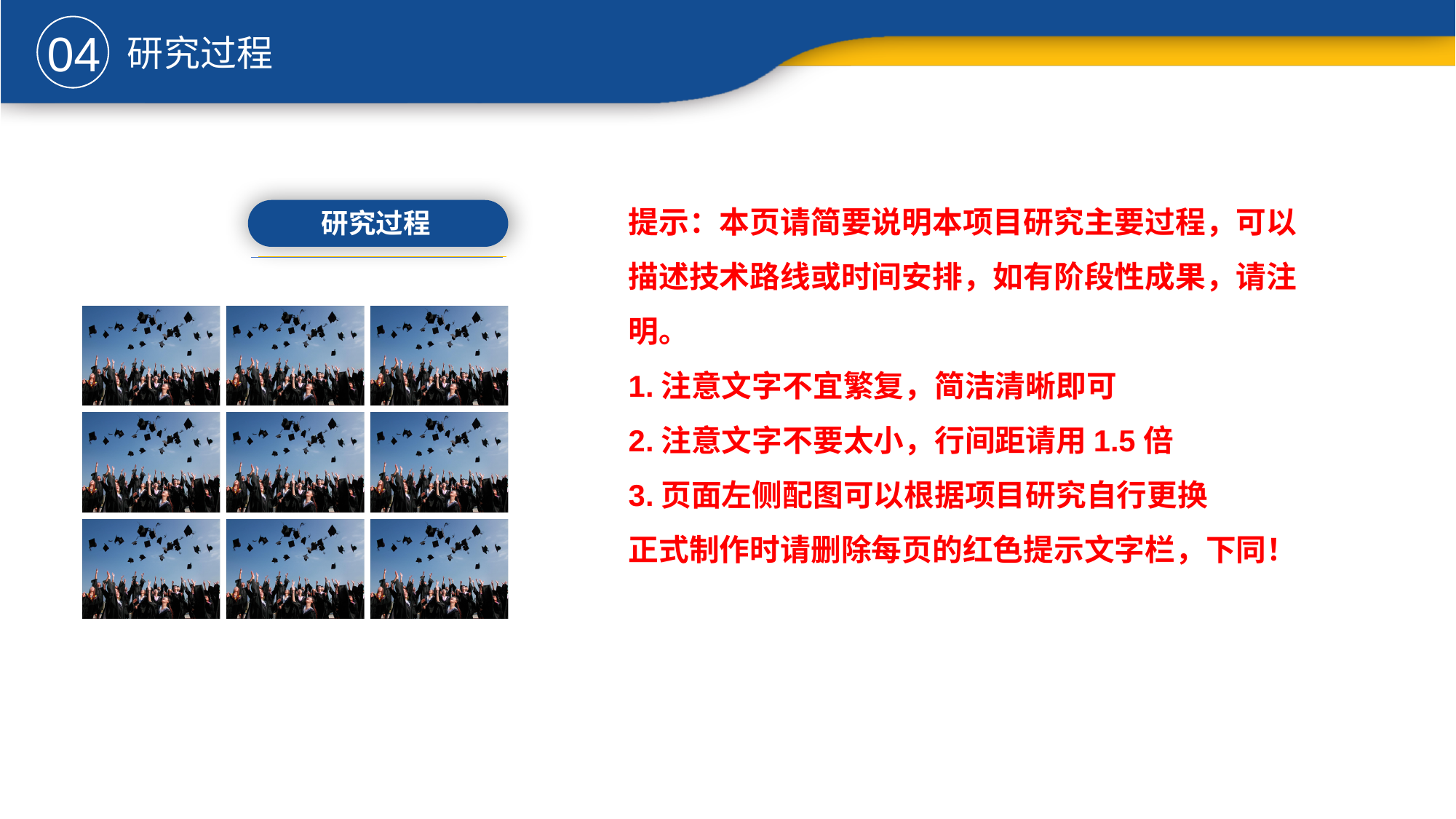

04
研究过程
提示：本页请简要说明本项目研究主要过程，可以描述技术路线或时间安排，如有阶段性成果，请注明。
1.注意文字不宜繁复，简洁清晰即可
2.注意文字不要太小，行间距请用1.5倍
3.页面左侧配图可以根据项目研究自行更换
正式制作时请删除每页的红色提示文字栏，下同！

       研究过程